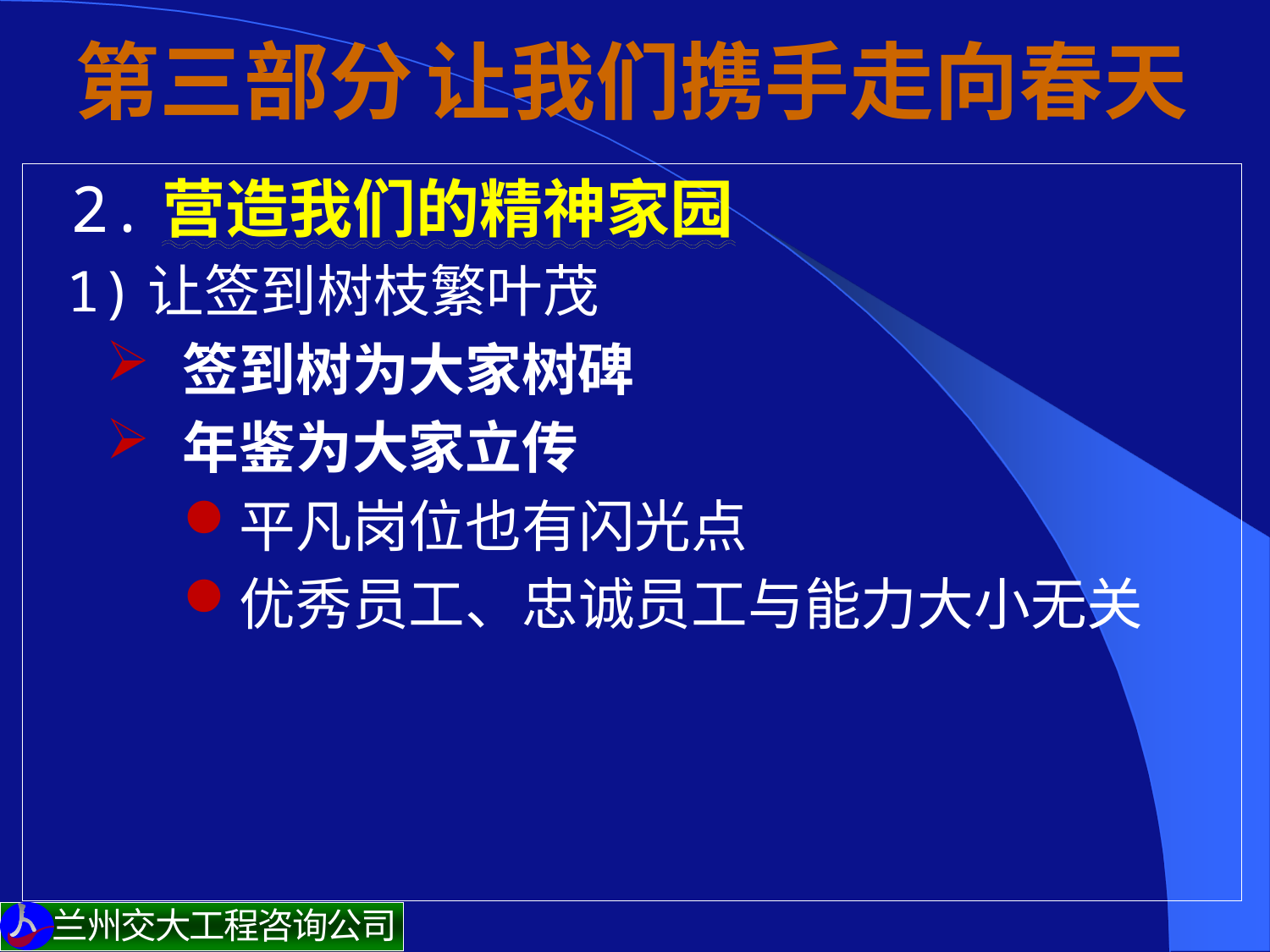

# 第三部分 让我们携手走向春天
 2.营造我们的精神家园
 1)让签到树枝繁叶茂
签到树为大家树碑
年鉴为大家立传
平凡岗位也有闪光点
优秀员工、忠诚员工与能力大小无关